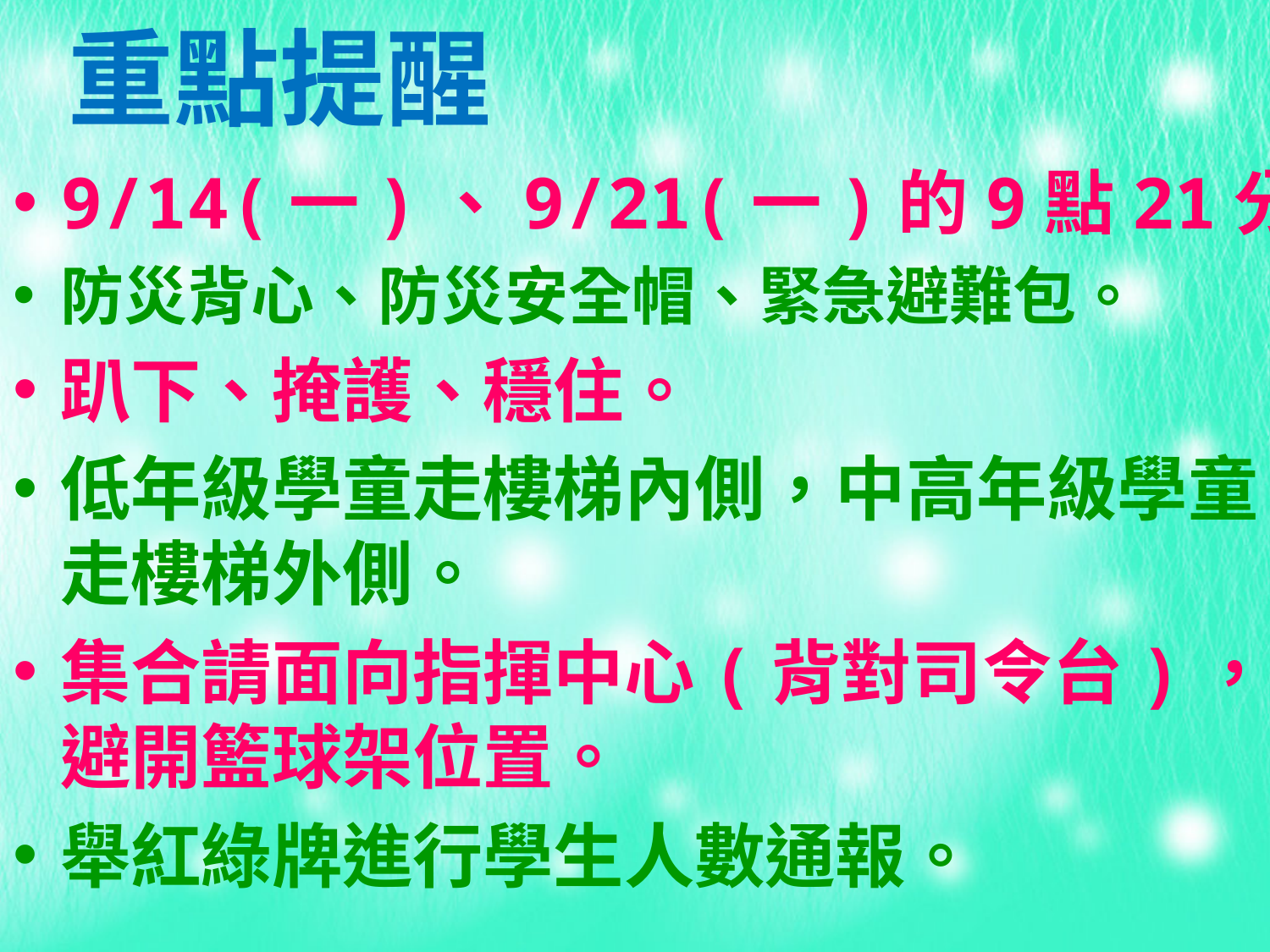

# 重點提醒
9/14(一)、9/21(一)的9點21分
防災背心、防災安全帽、緊急避難包。
趴下、掩護、穩住。
低年級學童走樓梯內側，中高年級學童走樓梯外側。
集合請面向指揮中心(背對司令台)，避開籃球架位置。
舉紅綠牌進行學生人數通報。